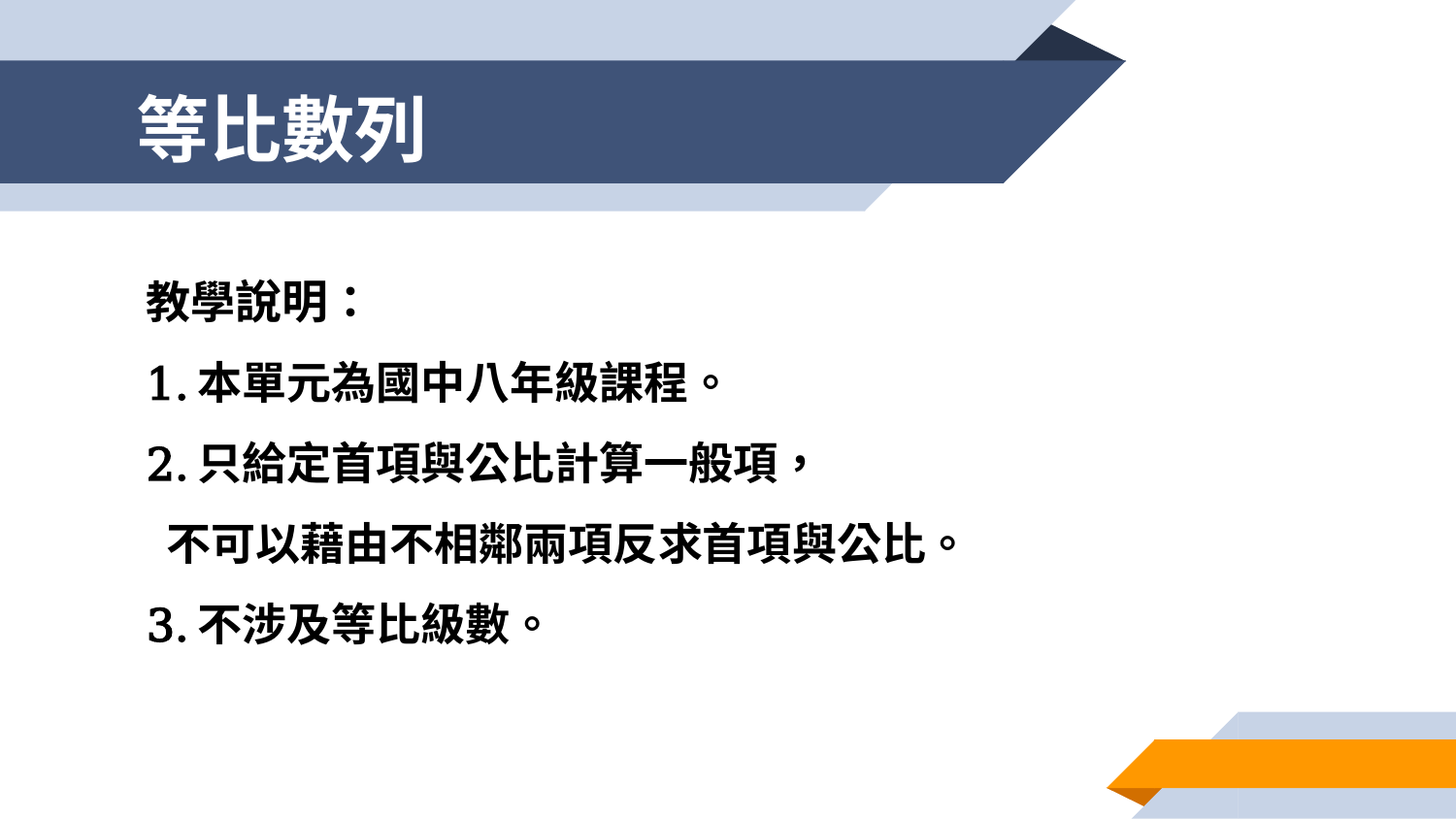

等比數列
# 教學說明： 1.本單元為國中八年級課程。 2.只給定首項與公比計算一般項， 不可以藉由不相鄰兩項反求首項與公比。 3.不涉及等比級數。